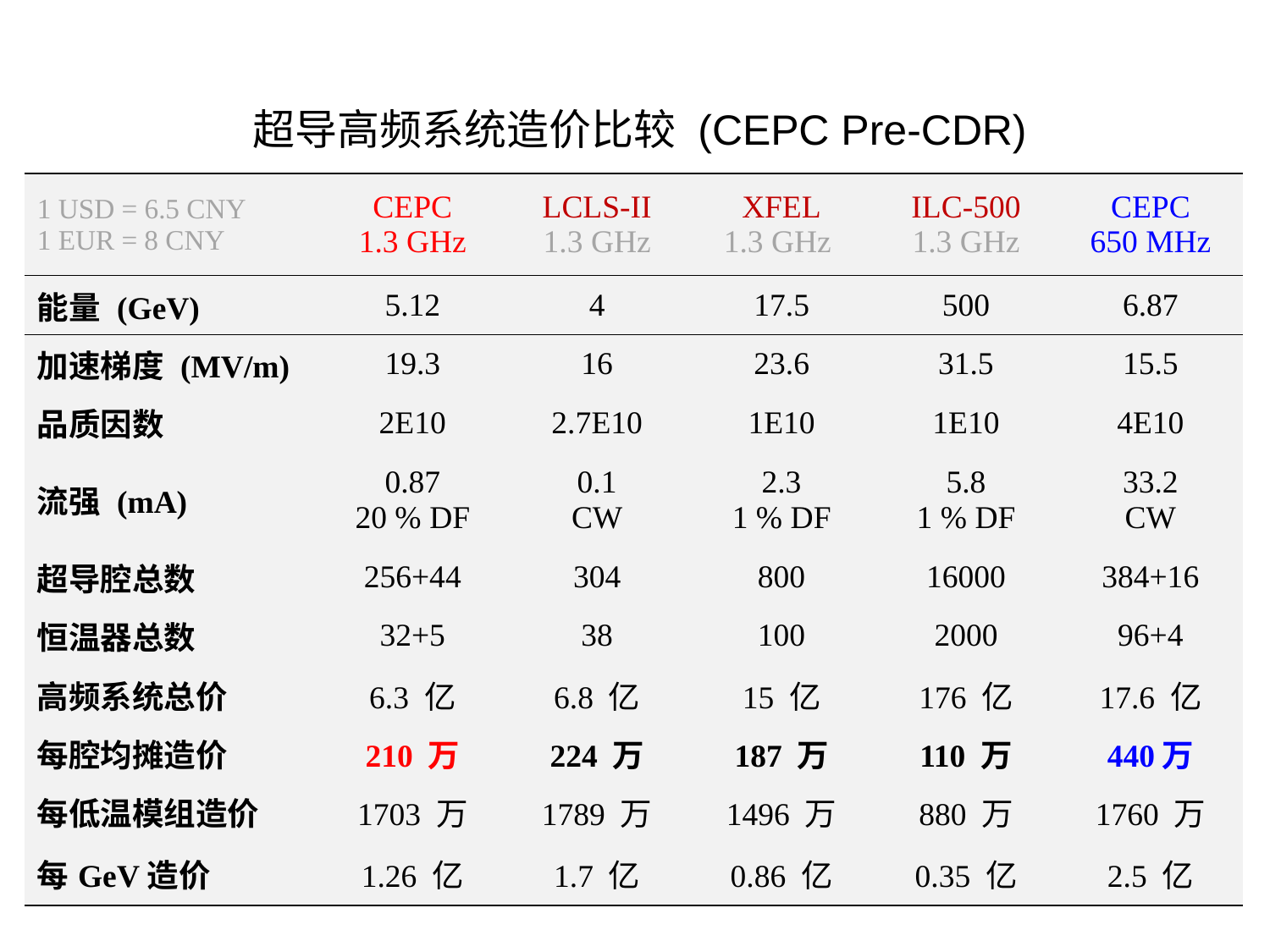

超导高频系统造价比较 (CEPC Pre-CDR)
| 1 USD = 6.5 CNY 1 EUR = 8 CNY | CEPC 1.3 GHz | LCLS-II 1.3 GHz | XFEL 1.3 GHz | ILC-500 1.3 GHz | CEPC 650 MHz |
| --- | --- | --- | --- | --- | --- |
| 能量 (GeV) | 5.12 | 4 | 17.5 | 500 | 6.87 |
| 加速梯度 (MV/m) | 19.3 | 16 | 23.6 | 31.5 | 15.5 |
| 品质因数 | 2E10 | 2.7E10 | 1E10 | 1E10 | 4E10 |
| 流强 (mA) | 0.87 20 % DF | 0.1 CW | 2.3 1 % DF | 5.8 1 % DF | 33.2 CW |
| 超导腔总数 | 256+44 | 304 | 800 | 16000 | 384+16 |
| 恒温器总数 | 32+5 | 38 | 100 | 2000 | 96+4 |
| 高频系统总价 | 6.3 亿 | 6.8 亿 | 15 亿 | 176 亿 | 17.6 亿 |
| 每腔均摊造价 | 210 万 | 224 万 | 187 万 | 110 万 | 440万 |
| 每低温模组造价 | 1703 万 | 1789 万 | 1496 万 | 880 万 | 1760 万 |
| 每GeV造价 | 1.26 亿 | 1.7 亿 | 0.86 亿 | 0.35 亿 | 2.5 亿 |